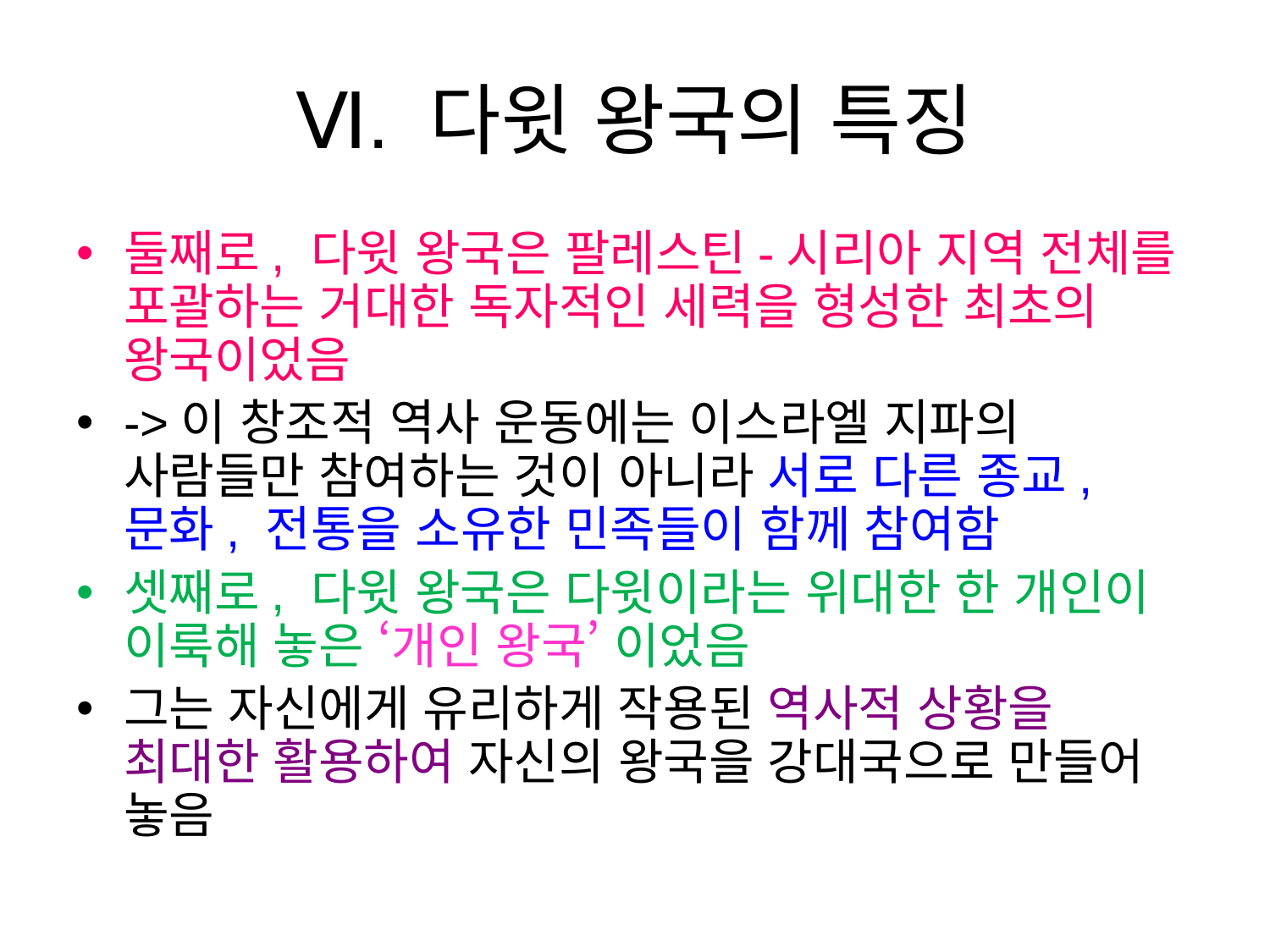

# Ⅵ. 다윗 왕국의 특징
둘째로, 다윗 왕국은 팔레스틴-시리아 지역 전체를 포괄하는 거대한 독자적인 세력을 형성한 최초의 왕국이었음
->이 창조적 역사 운동에는 이스라엘 지파의 사람들만 참여하는 것이 아니라 서로 다른 종교, 문화, 전통을 소유한 민족들이 함께 참여함
셋째로, 다윗 왕국은 다윗이라는 위대한 한 개인이 이룩해 놓은 ‘개인 왕국’ 이었음
그는 자신에게 유리하게 작용된 역사적 상황을 최대한 활용하여 자신의 왕국을 강대국으로 만들어 놓음